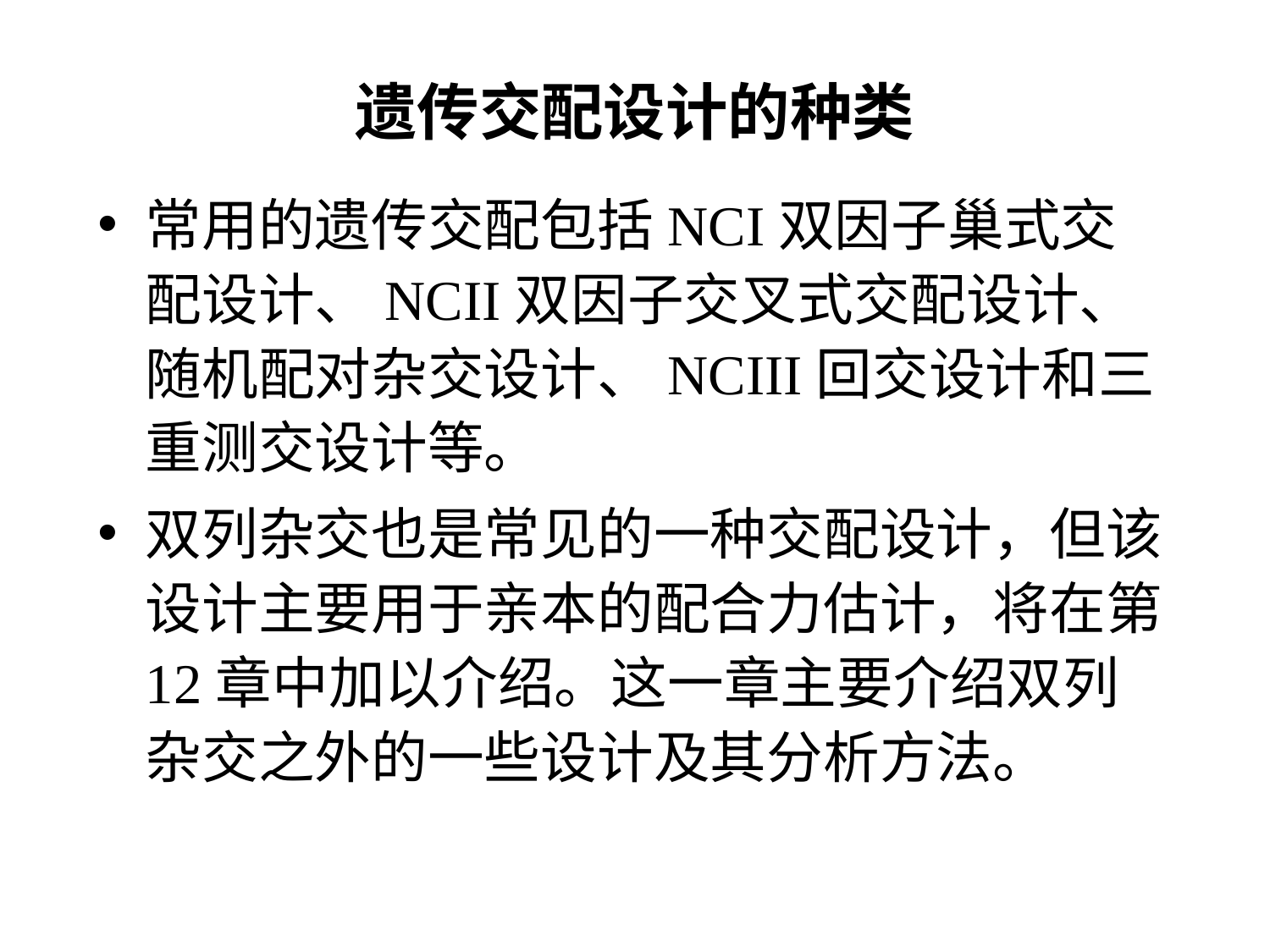

# 遗传交配设计的种类
常用的遗传交配包括NCI双因子巢式交配设计、NCII双因子交叉式交配设计、随机配对杂交设计、NCIII回交设计和三重测交设计等。
双列杂交也是常见的一种交配设计，但该设计主要用于亲本的配合力估计，将在第12章中加以介绍。这一章主要介绍双列杂交之外的一些设计及其分析方法。